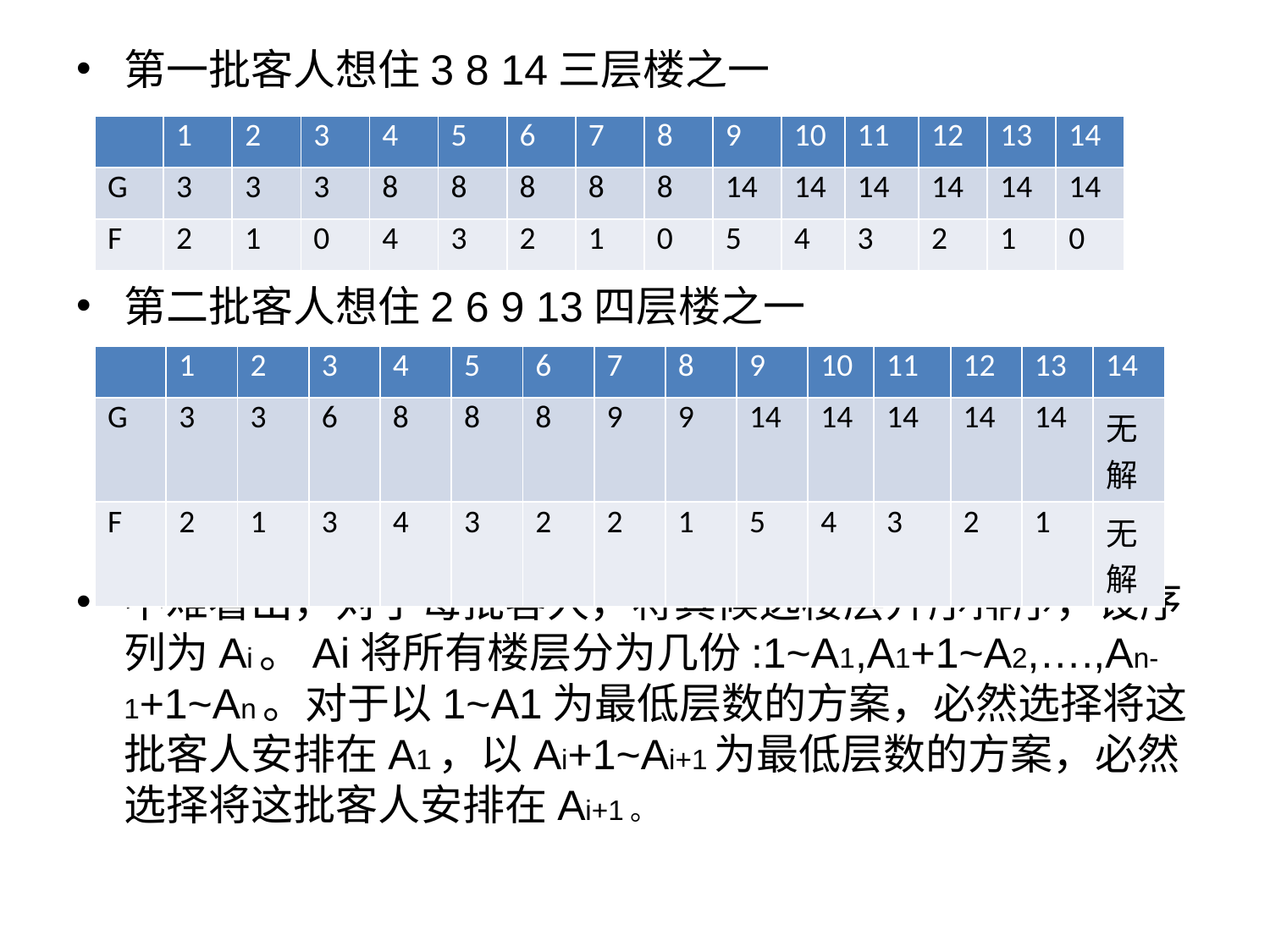

第一批客人想住3 8 14三层楼之一

第二批客人想住2 6 9 13四层楼之一

不难看出，对于每批客人，将其候选楼层升序排序，设序列为Ai。Ai将所有楼层分为几份:1~A1,A1+1~A2,….,An-1+1~An。对于以1~A1为最低层数的方案，必然选择将这批客人安排在A1，以Ai+1~Ai+1为最低层数的方案，必然选择将这批客人安排在Ai+1。

|  | 1 | 2 | 3 | 4 | 5 | 6 | 7 | 8 | 9 | 10 | 11 | 12 | 13 | 14 |
| --- | --- | --- | --- | --- | --- | --- | --- | --- | --- | --- | --- | --- | --- | --- |
| G | 3 | 3 | 3 | 8 | 8 | 8 | 8 | 8 | 14 | 14 | 14 | 14 | 14 | 14 |
| F | 2 | 1 | 0 | 4 | 3 | 2 | 1 | 0 | 5 | 4 | 3 | 2 | 1 | 0 |
|  | 1 | 2 | 3 | 4 | 5 | 6 | 7 | 8 | 9 | 10 | 11 | 12 | 13 | 14 |
| --- | --- | --- | --- | --- | --- | --- | --- | --- | --- | --- | --- | --- | --- | --- |
| G | 3 | 3 | 6 | 8 | 8 | 8 | 9 | 9 | 14 | 14 | 14 | 14 | 14 | 无解 |
| F | 2 | 1 | 3 | 4 | 3 | 2 | 2 | 1 | 5 | 4 | 3 | 2 | 1 | 无解 |